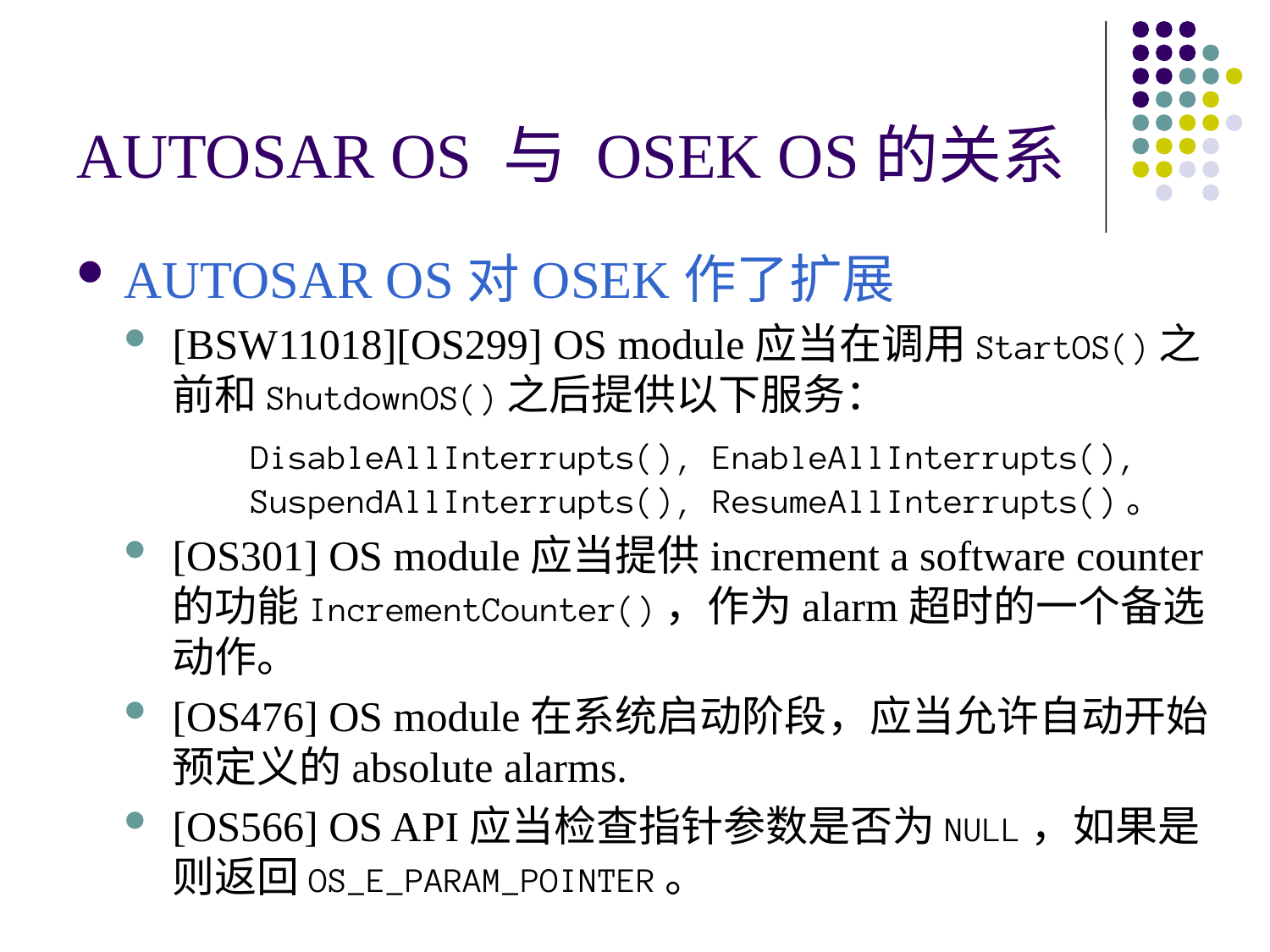

# AUTOSAR OS 与 OSEK OS的关系
AUTOSAR OS对OSEK作了扩展
[BSW11018][OS299] OS module应当在调用StartOS()之前和ShutdownOS()之后提供以下服务：
	DisableAllInterrupts(), EnableAllInterrupts(), 	SuspendAllInterrupts(), ResumeAllInterrupts()。
[OS301] OS module应当提供increment a software counter的功能IncrementCounter()，作为alarm超时的一个备选动作。
[OS476] OS module在系统启动阶段，应当允许自动开始预定义的absolute alarms.
[OS566] OS API应当检查指针参数是否为NULL，如果是则返回OS_E_PARAM_POINTER。